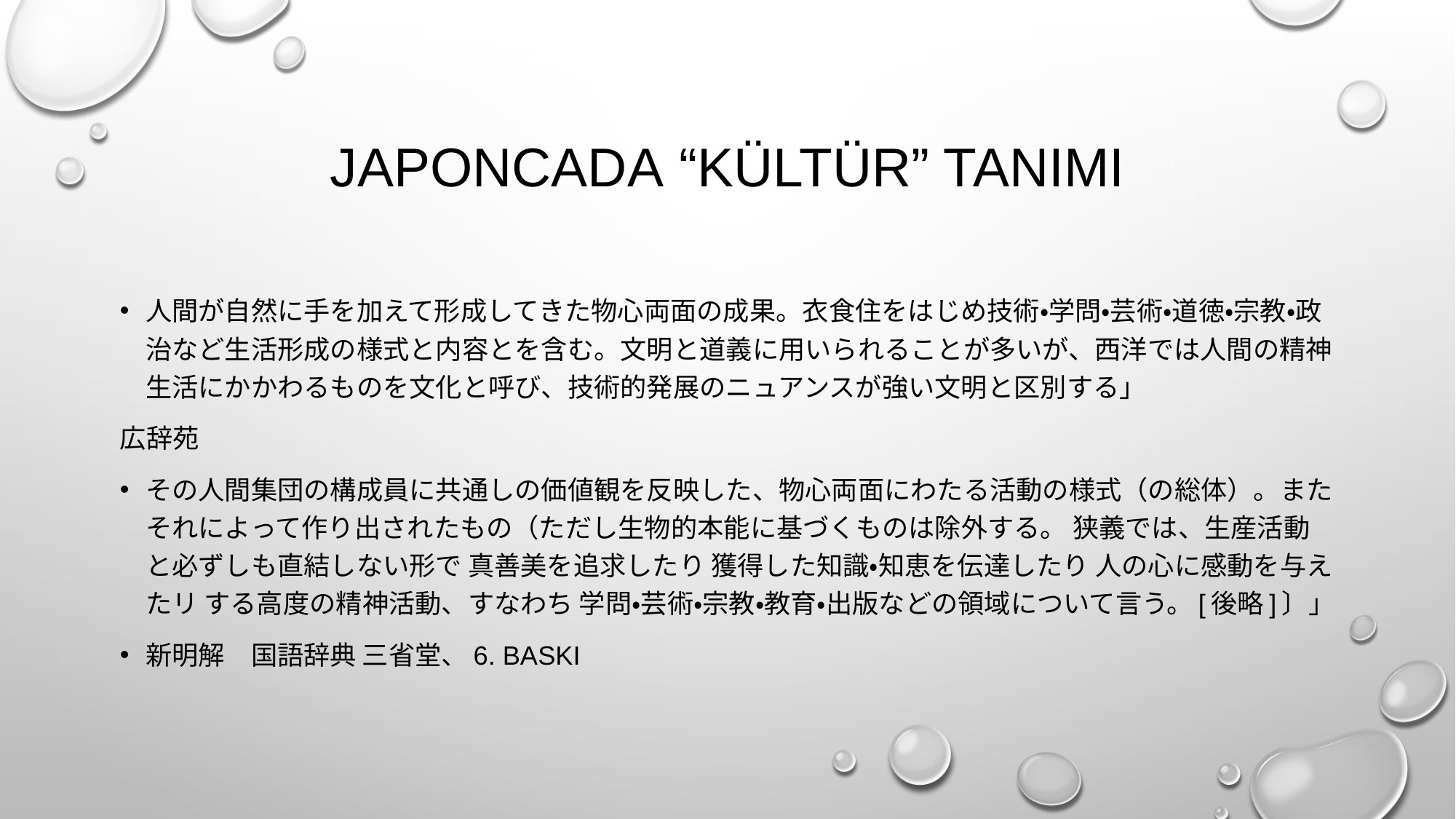

# JAPONCADA “KÜLTÜR” TANIMI
人間が自然に手を加えて形成してきた物心両面の成果。衣食住をはじめ技術・学問・芸術・道徳・宗教・政治など生活形成の様式と内容とを含む。文明と道義に用いられることが多いが、西洋では人間の精神生活にかかわるものを文化と呼び、技術的発展のニュアンスが強い文明と区別する」
広辞苑
その人間集団の構成員に共通しの価値観を反映した、物心両面にわたる活動の様式（の総体）。またそれによって作り出されたもの（ただし生物的本能に基づくものは除外する。 狭義では、生産活動と必ずしも直結しない形で 真善美を追求したり 獲得した知識・知恵を伝達したり 人の心に感動を与えたリ する高度の精神活動、すなわち 学問・芸術・宗教・教育・出版などの領域について言う。[後略]〕」
新明解　国語辞典 三省堂、6. Baskı